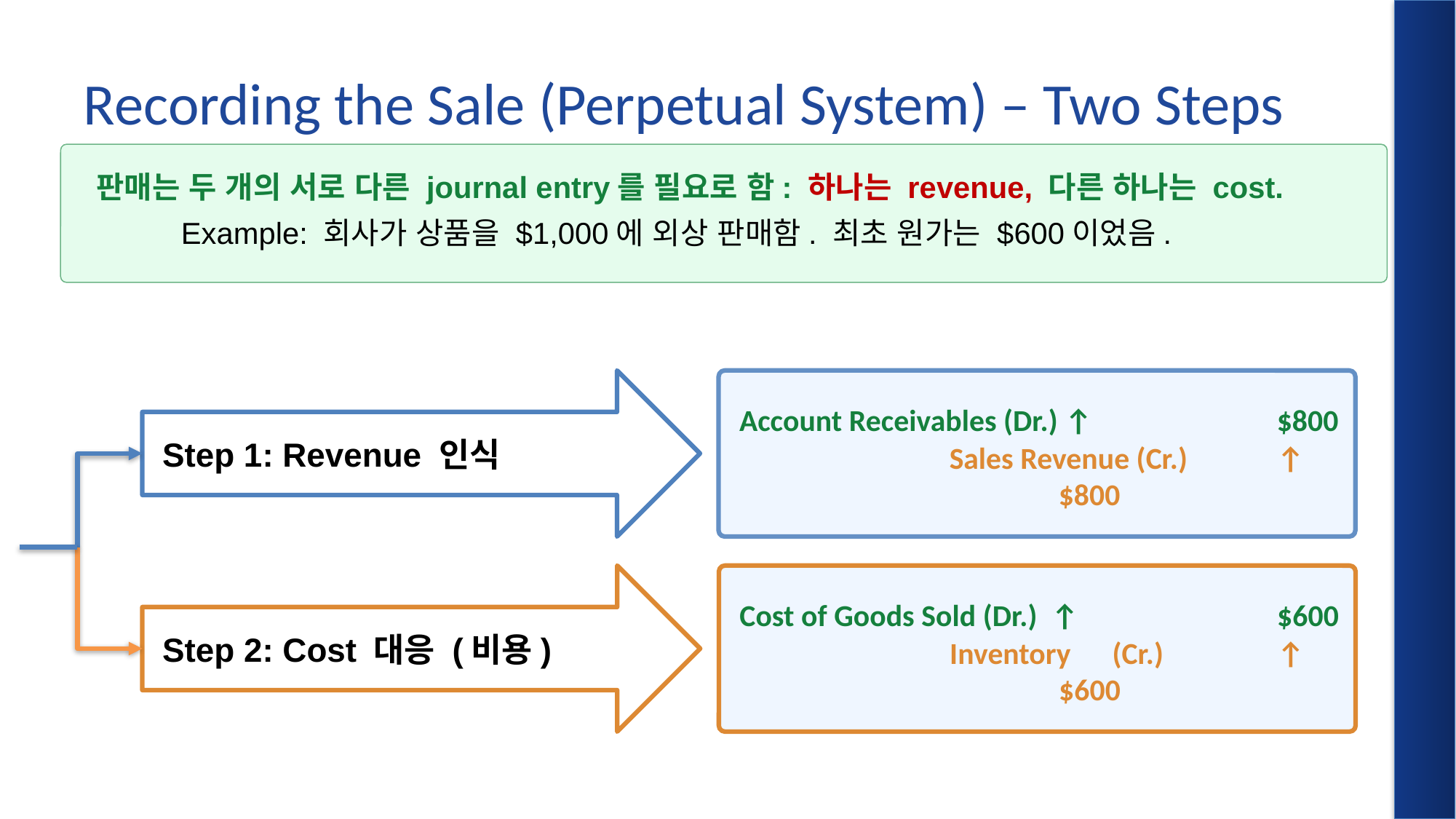

# Recording the Sale (Perpetual System) – Two Steps

  판매는 두 개의 서로 다른 journal entry를 필요로 함: 하나는 revenue, 다른 하나는 cost.
	Example: 회사가 상품을 $1,000에 외상 판매함. 최초 원가는 $600이었음.

 Step 1: Revenue 인식
 Account Receivables (Dr.) ↑		$800
		Sales Revenue (Cr.) 	↑	   		$800
 Step 2: Cost 대응 (비용)
 Cost of Goods Sold (Dr.)  ↑		$600
		Inventory      (Cr.) 	↑	   		$600